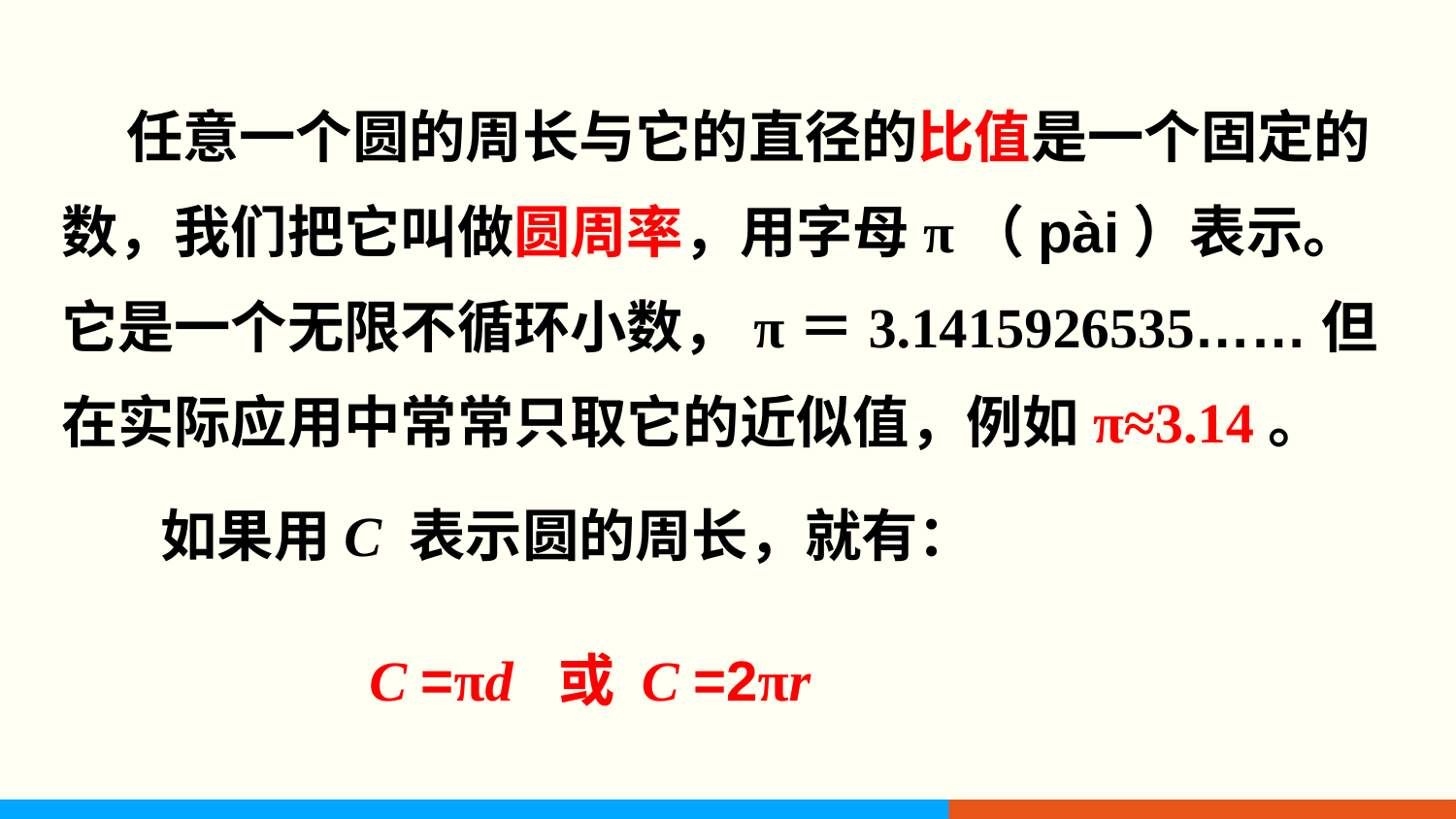

任意一个圆的周长与它的直径的比值是一个固定的数，我们把它叫做圆周率，用字母π（pài）表示。它是一个无限不循环小数，π＝3.1415926535……但在实际应用中常常只取它的近似值，例如π≈3.14。
如果用C 表示圆的周长，就有：
C =πd  或 C =2πr